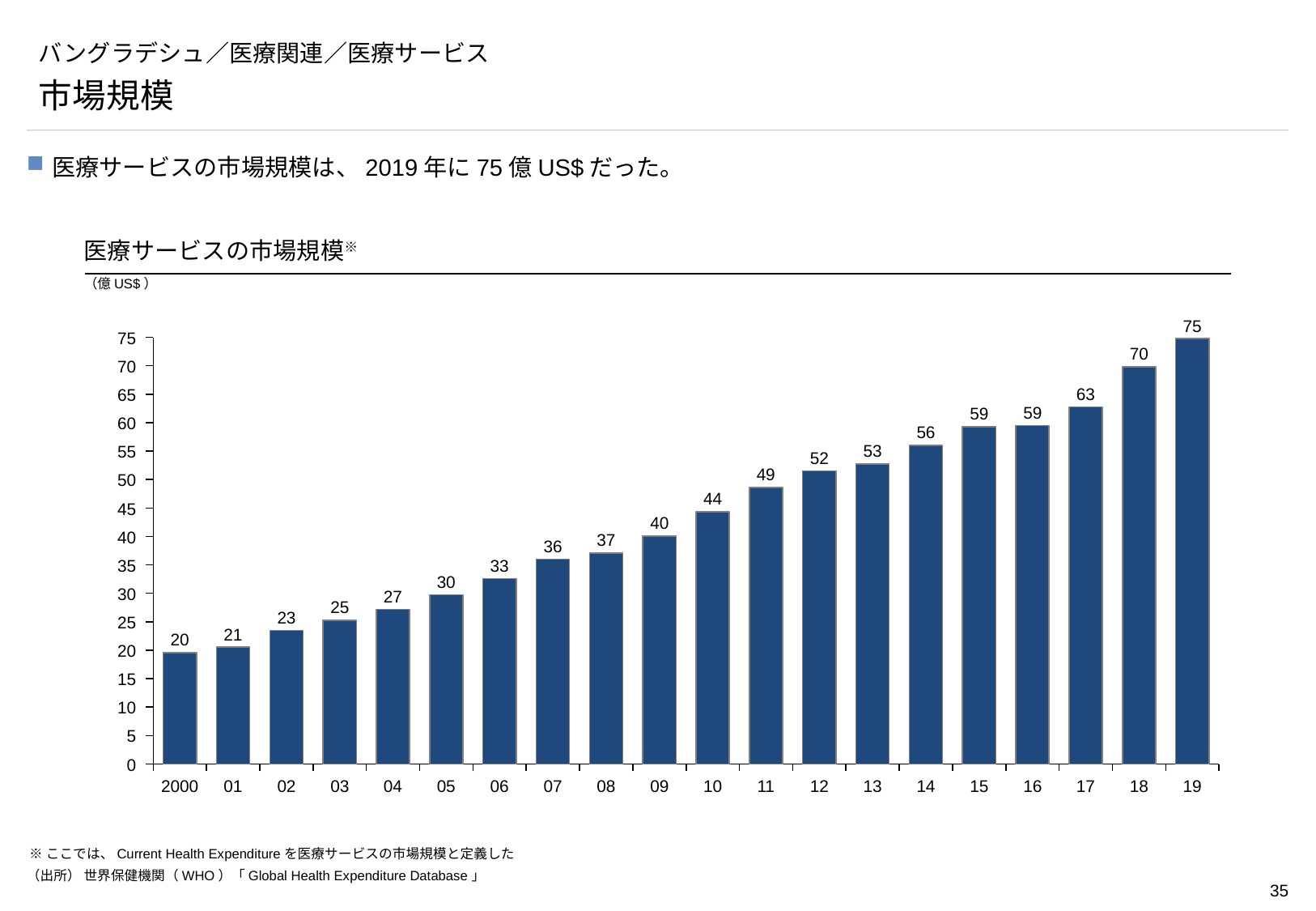

# バングラデシュ／医療関連／医療サービス
市場規模
医療サービスの市場規模は、2019年に75億US$だった。
医療サービスの市場規模※
（億US$）
75

### Chart

| Category |  |
|---|---|
75
70
70
63
65
59
59
60
56
53
55
52
49
50
44
45
40
40
37
36
35
33
30
30
27
25
23
25
21
20
20
15
10
5
0
2000
01
02
03
04
05
06
07
08
09
10
11
12
13
14
15
16
17
18
19
※ここでは、Current Health Expenditureを医療サービスの市場規模と定義した
（出所） 世界保健機関（WHO）「Global Health Expenditure Database」